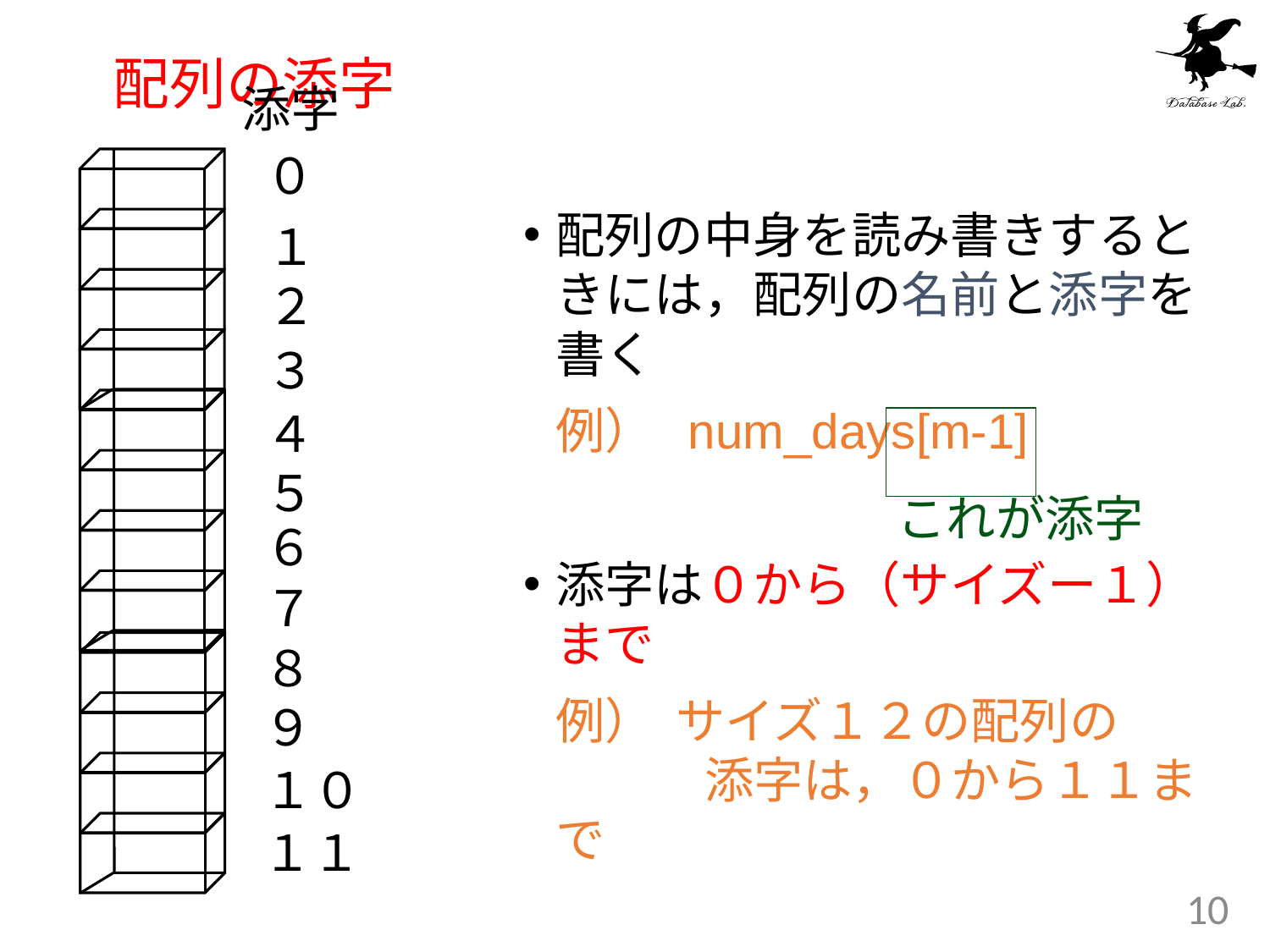

# 配列の添字
添字
０

配列の中身を読み書きするときには，配列の名前と添字を書く
	例）  num_days[m-1]

添字は０から（サイズー１）まで
	例）  サイズ１２の配列の		  添字は，０から１１まで
１
２
３
４

５
これが添字
６
７
８
９
１０
１１
10